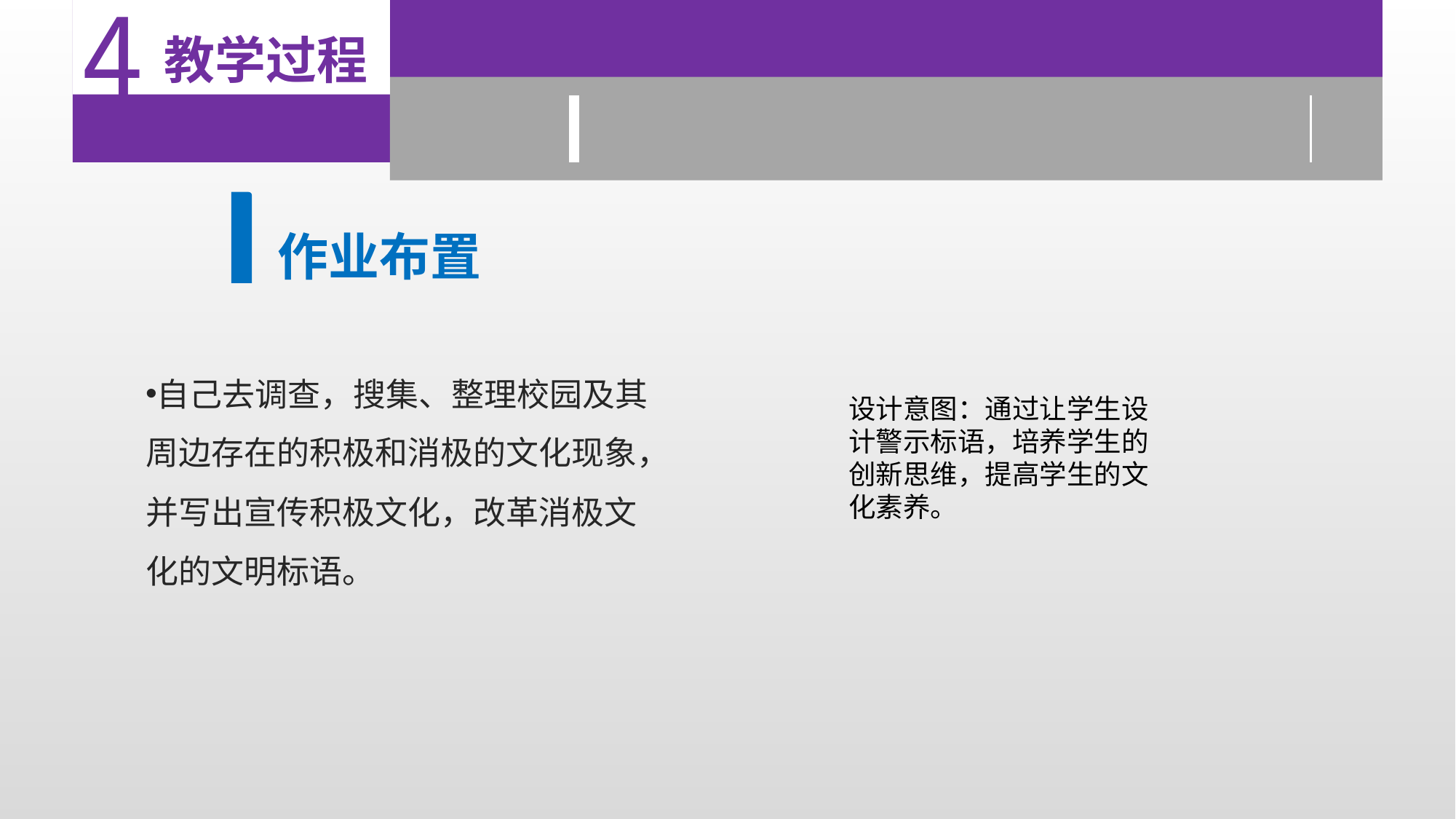

4
     教学过程

作业布置
自己去调查，搜集、整理校园及其周边存在的积极和消极的文化现象，并写出宣传积极文化，改革消极文化的文明标语。
设计意图：通过让学生设计警示标语，培养学生的创新思维，提高学生的文化素养。